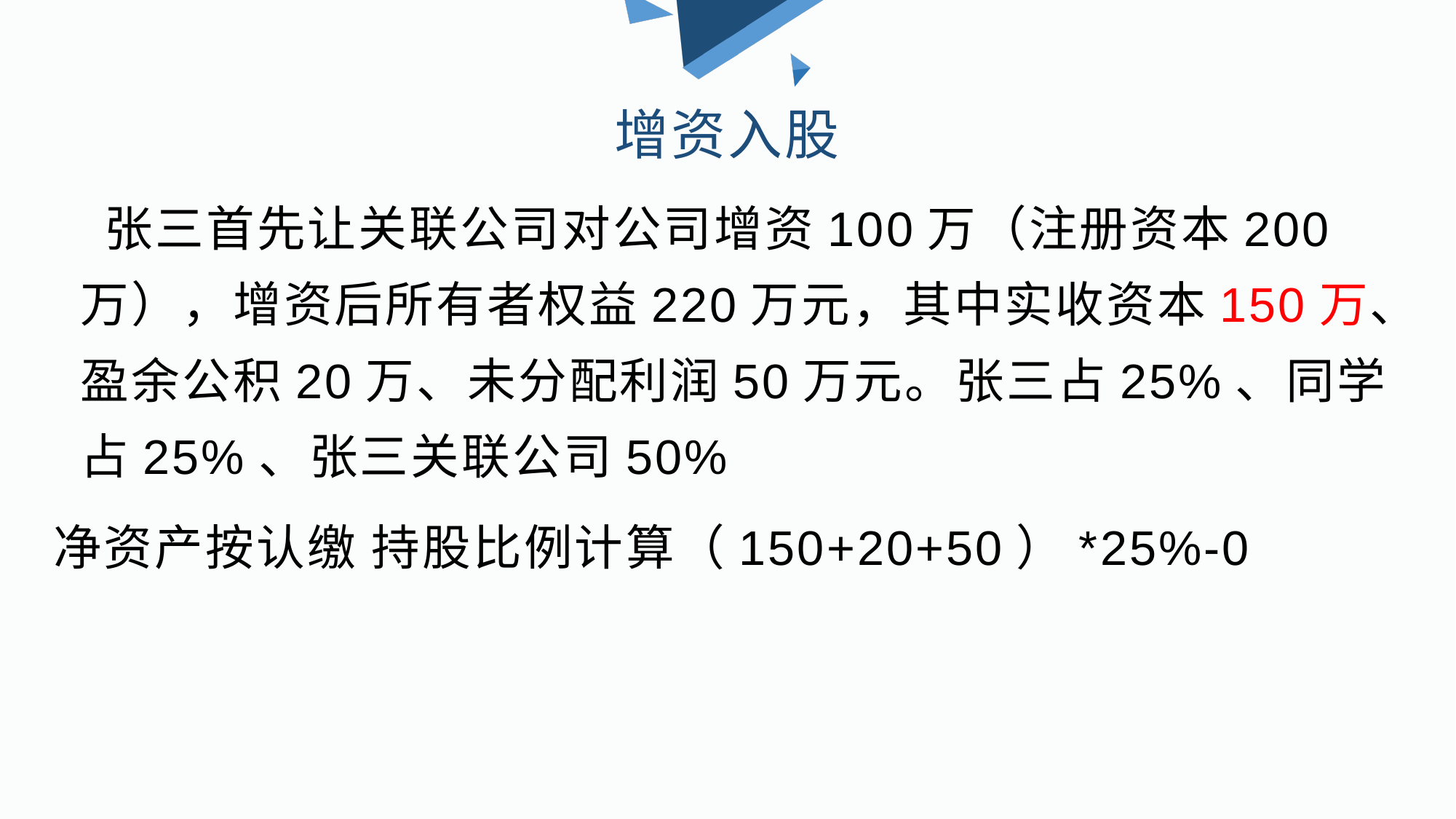

增资入股
   张三首先让关联公司对公司增资100万（注册资本200万），增资后所有者权益220万元，其中实收资本150万、盈余公积20万、未分配利润50万元。张三占25%、同学占25%、张三关联公司50%
净资产按认缴 持股比例计算（150+20+50）*25%-0
38